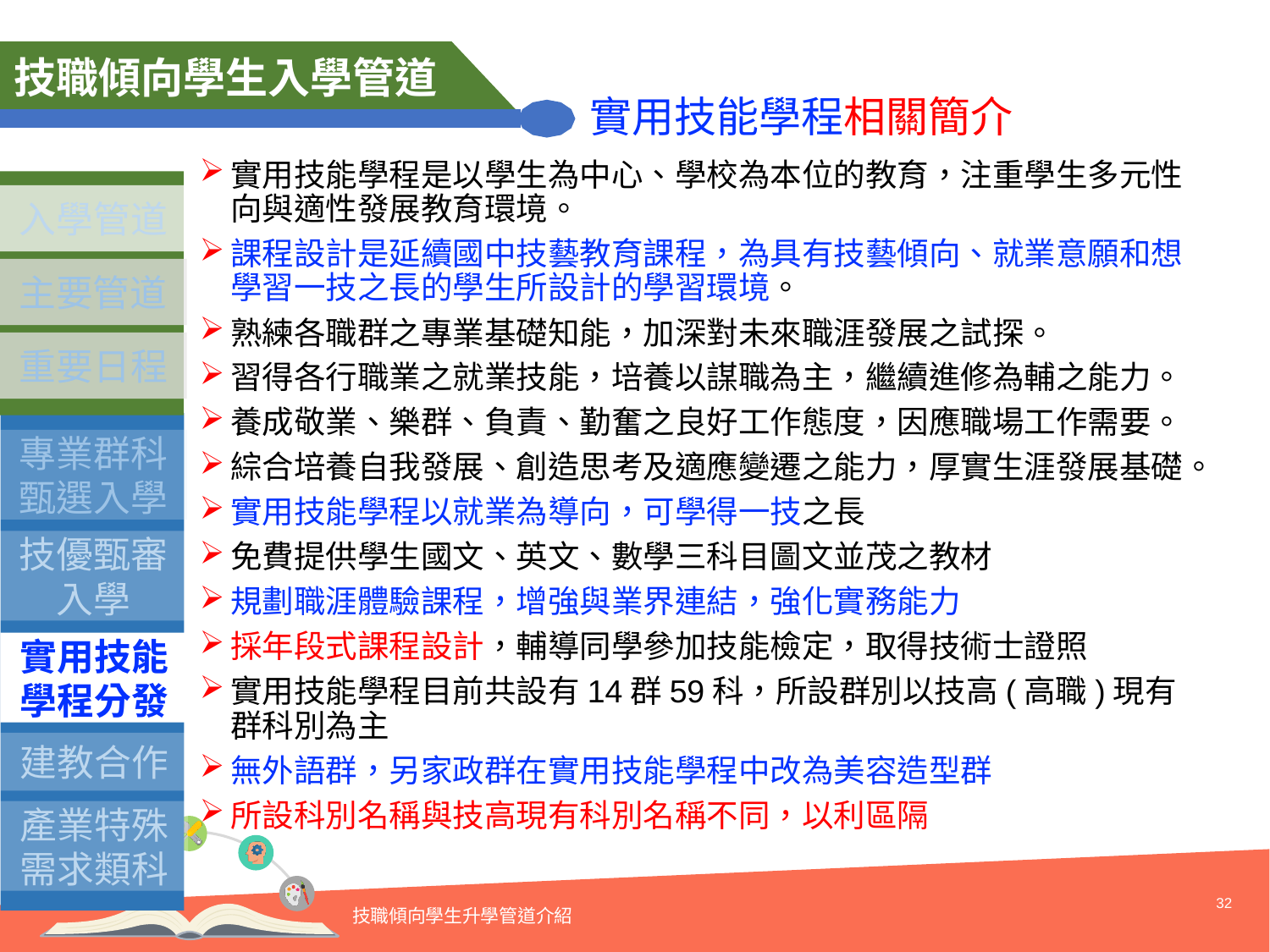

技職傾向學生入學管道

實用技能學程相關簡介
實用技能學程是以學生為中心、學校為本位的教育，注重學生多元性向與適性發展教育環境。
課程設計是延續國中技藝教育課程，為具有技藝傾向、就業意願和想學習一技之長的學生所設計的學習環境。
熟練各職群之專業基礎知能，加深對未來職涯發展之試探。
習得各行職業之就業技能，培養以謀職為主，繼續進修為輔之能力。
養成敬業、樂群、負責、勤奮之良好工作態度，因應職場工作需要。
綜合培養自我發展、創造思考及適應變遷之能力，厚實生涯發展基礎。
實用技能學程以就業為導向，可學得一技之長
免費提供學生國文、英文、數學三科目圖文並茂之教材
規劃職涯體驗課程，增強與業界連結，強化實務能力
採年段式課程設計，輔導同學參加技能檢定，取得技術士證照
實用技能學程目前共設有14群59科，所設群別以技高(高職)現有群科別為主
無外語群，另家政群在實用技能學程中改為美容造型群
所設科別名稱與技高現有科別名稱不同，以利區隔

入學管道
主要管道
重要日程

專業群科
甄選入學
建教合作
產業特殊需求類科
技優甄審入學
實用技能學程分發
32